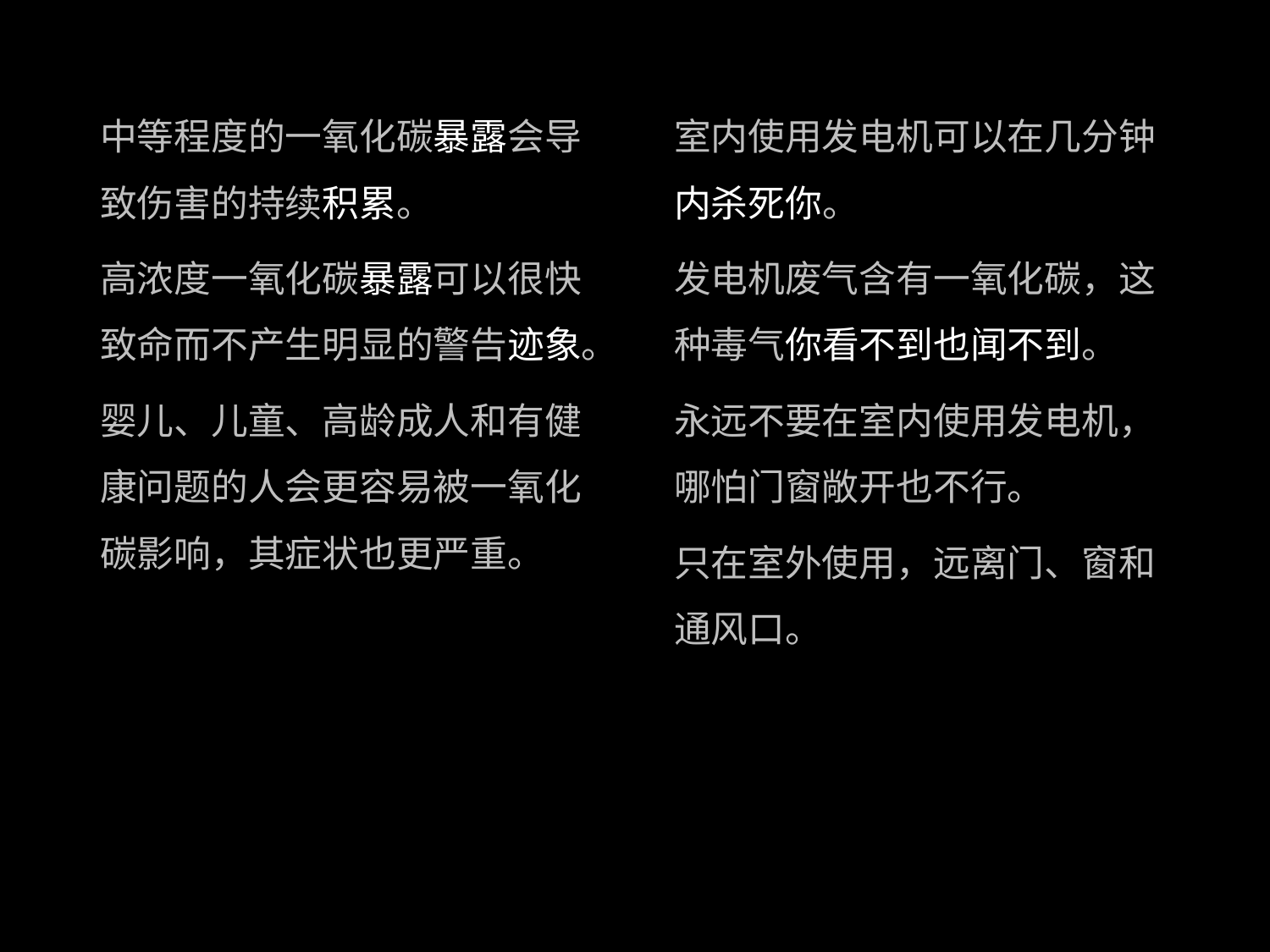

室内使用发电机可以在几分钟内杀死你。
发电机废气含有一氧化碳，这种毒气你看不到也闻不到。
永远不要在室内使用发电机，哪怕门窗敞开也不行。
只在室外使用，远离门、窗和通风口。
中等程度的一氧化碳暴露会导致伤害的持续积累。
高浓度一氧化碳暴露可以很快致命而不产生明显的警告迹象。
婴儿、儿童、高龄成人和有健康问题的人会更容易被一氧化碳影响，其症状也更严重。